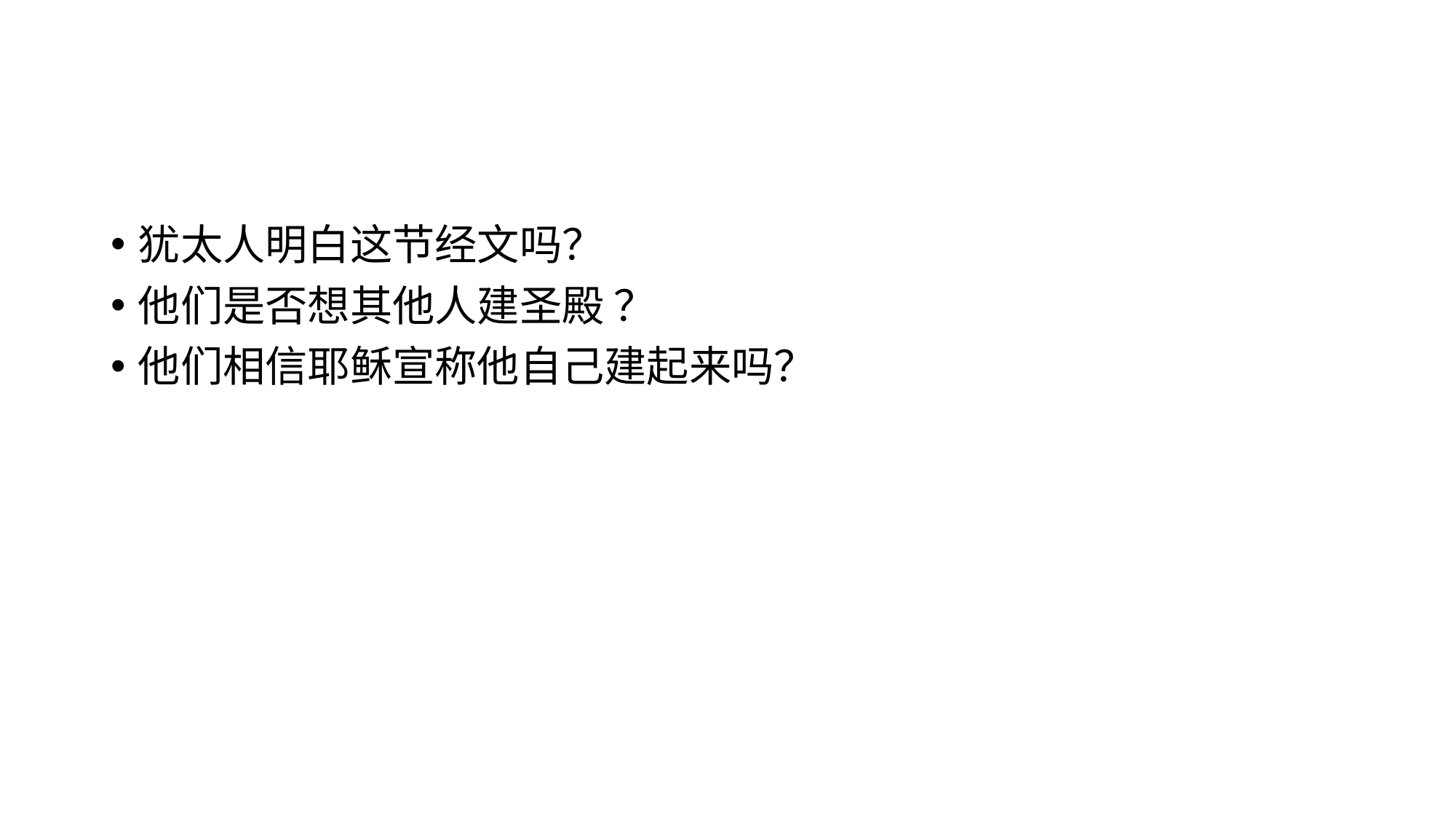

#
犹太人明白这节经文吗？
他们是否想其他人建圣殿 ？
他们相信耶稣宣称他自己建起来吗？